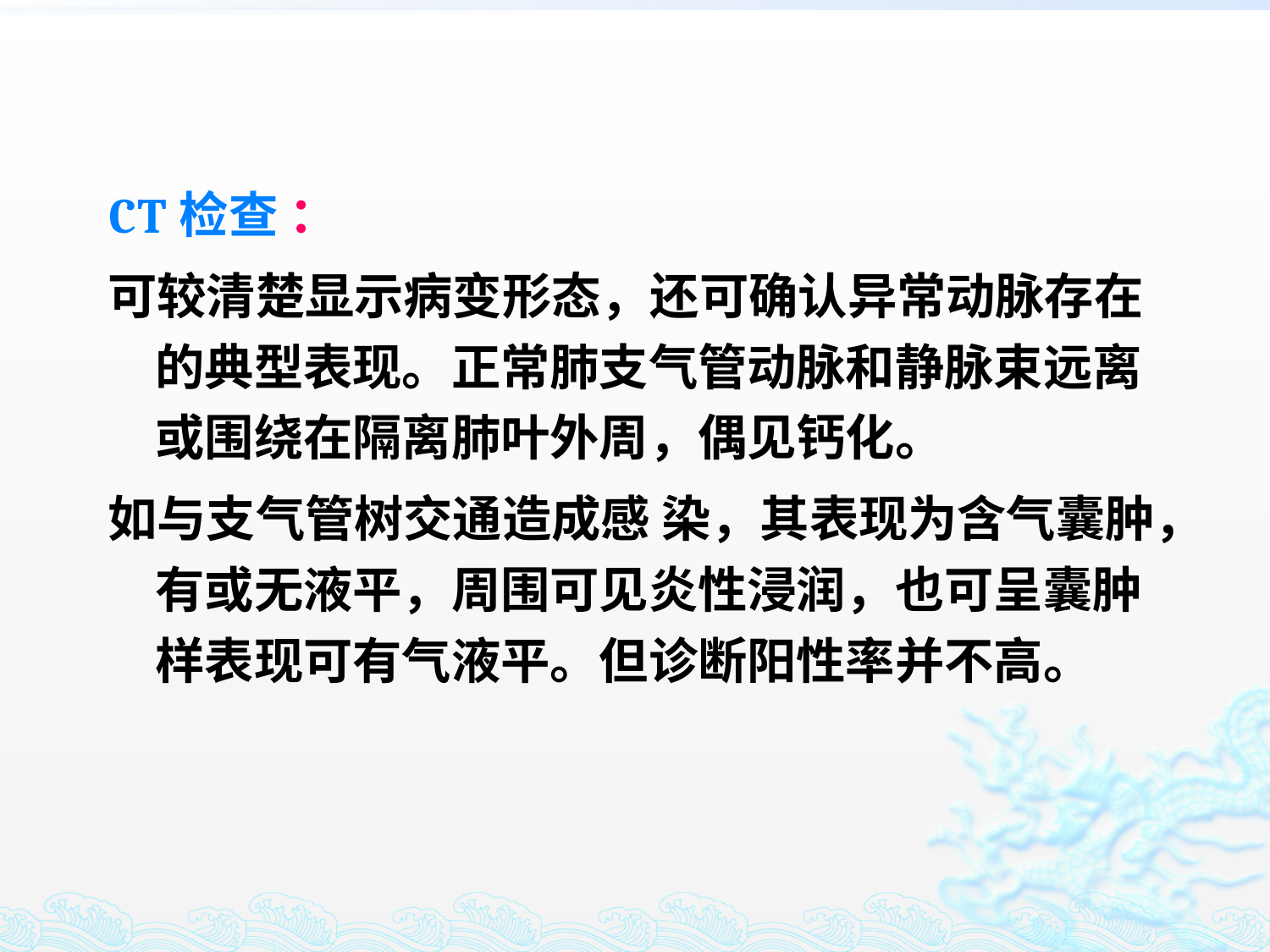

CT检查 ：
可较清楚显示病变形态，还可确认异常动脉存在的典型表现。正常肺支气管动脉和静脉束远离或围绕在隔离肺叶外周，偶见钙化。
如与支气管树交通造成感 染，其表现为含气囊肿，有或无液平，周围可见炎性浸润，也可呈囊肿样表现可有气液平。但诊断阳性率并不高。